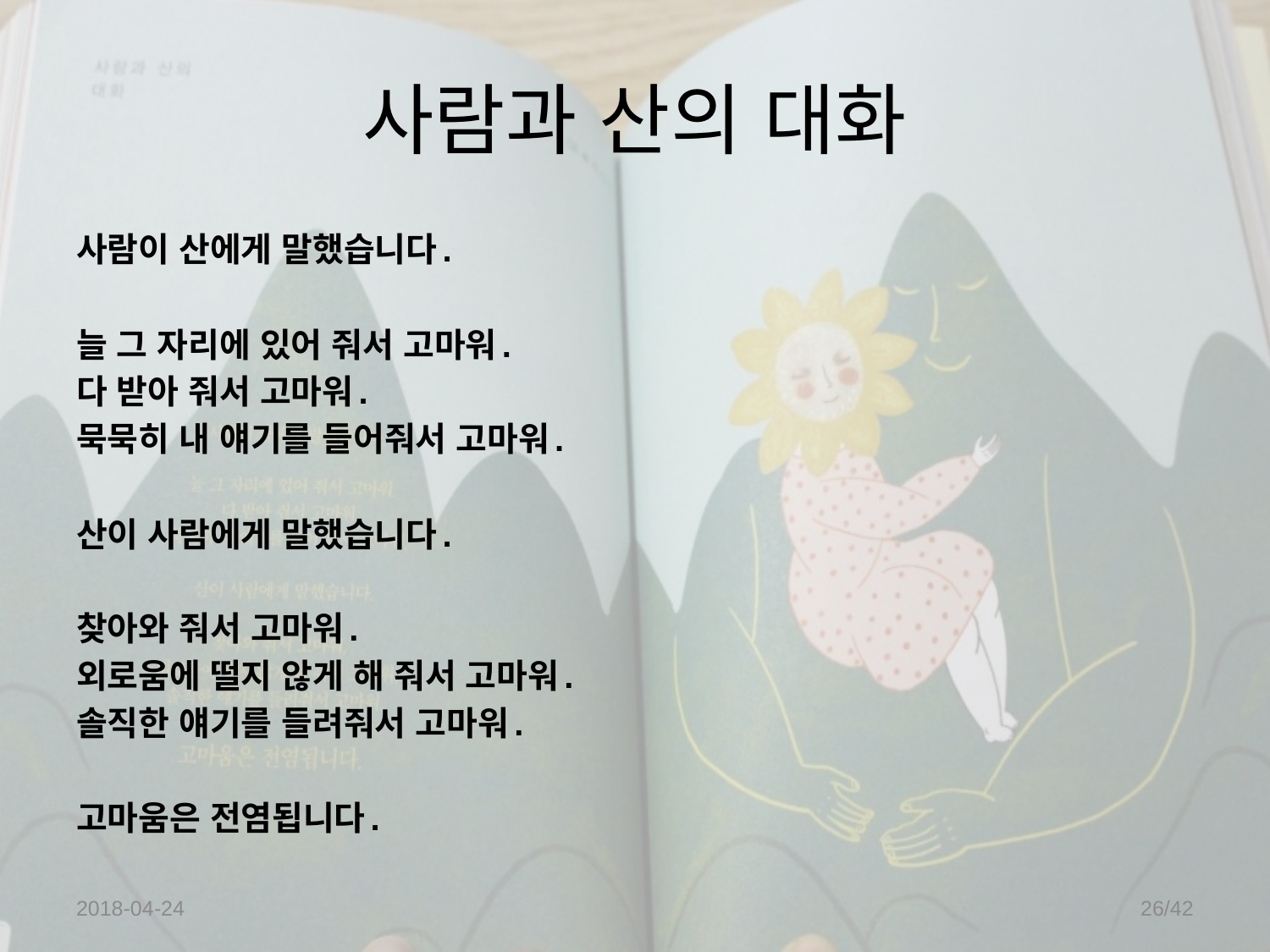

# 사람과 산의 대화
사람이 산에게 말했습니다.

늘 그 자리에 있어 줘서 고마워.
다 받아 줘서 고마워.
묵묵히 내 얘기를 들어줘서 고마워.

산이 사람에게 말했습니다.

찾아와 줘서 고마워.
외로움에 떨지 않게 해 줘서 고마워.
솔직한 얘기를 들려줘서 고마워.

고마움은 전염됩니다.
2018-04-24
26/42